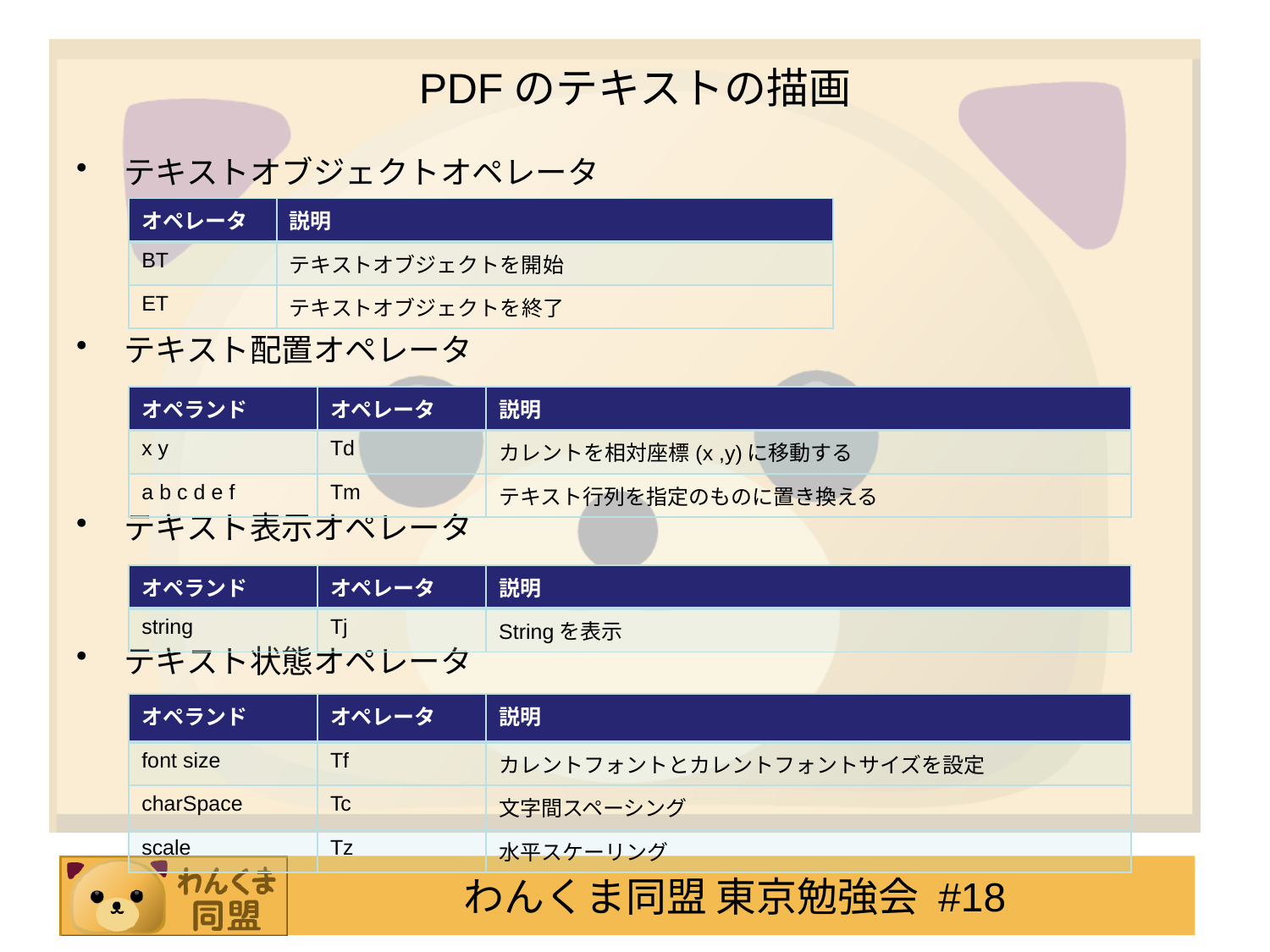

# PDFのテキストの描画
テキストオブジェクトオペレータ

テキスト配置オペレータ

テキスト表示オペレータ

テキスト状態オペレータ

| オペレータ | 説明 |
| --- | --- |
| BT | テキストオブジェクトを開始 |
| ET | テキストオブジェクトを終了 |
| オペランド | オペレータ | 説明 |
| --- | --- | --- |
| x y | Td | カレントを相対座標(x ,y)に移動する |
| a b c d e f | Tm | テキスト行列を指定のものに置き換える |
| オペランド | オペレータ | 説明 |
| --- | --- | --- |
| string | Tj | Stringを表示 |
| オペランド | オペレータ | 説明 |
| --- | --- | --- |
| font size | Tf | カレントフォントとカレントフォントサイズを設定 |
| charSpace | Tc | 文字間スペーシング |
| scale | Tz | 水平スケーリング |